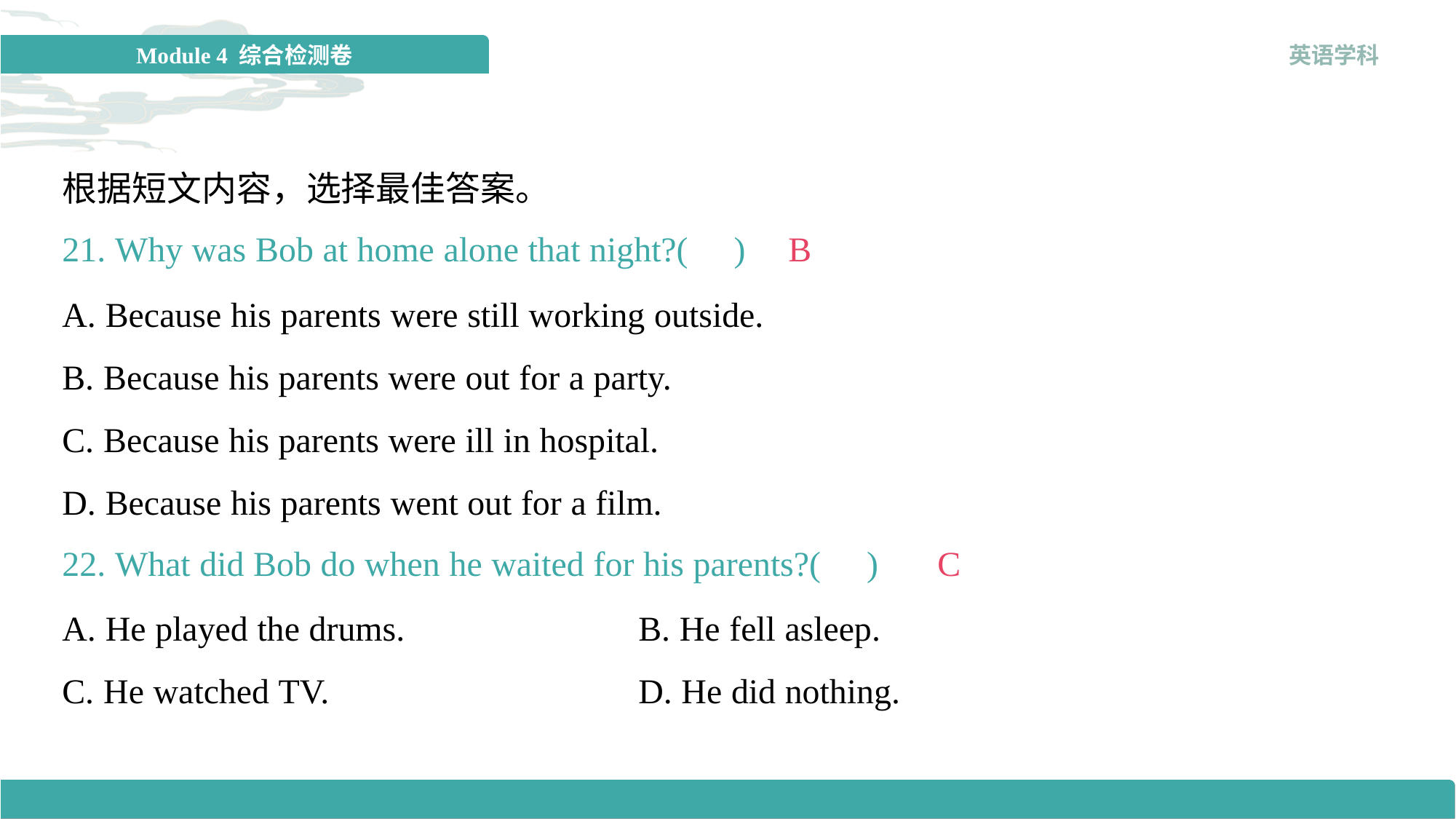

根据短文内容，选择最佳答案。
21. Why was Bob at home alone that night?(     )
B
A. Because his parents were still working outside.
B. Because his parents were out for a party.
C. Because his parents were ill in hospital.
D. Because his parents went out for a film.
22. What did Bob do when he waited for his parents?(     )
C
A. He played the drums.	B. He fell asleep.
C. He watched TV.	D. He did nothing.